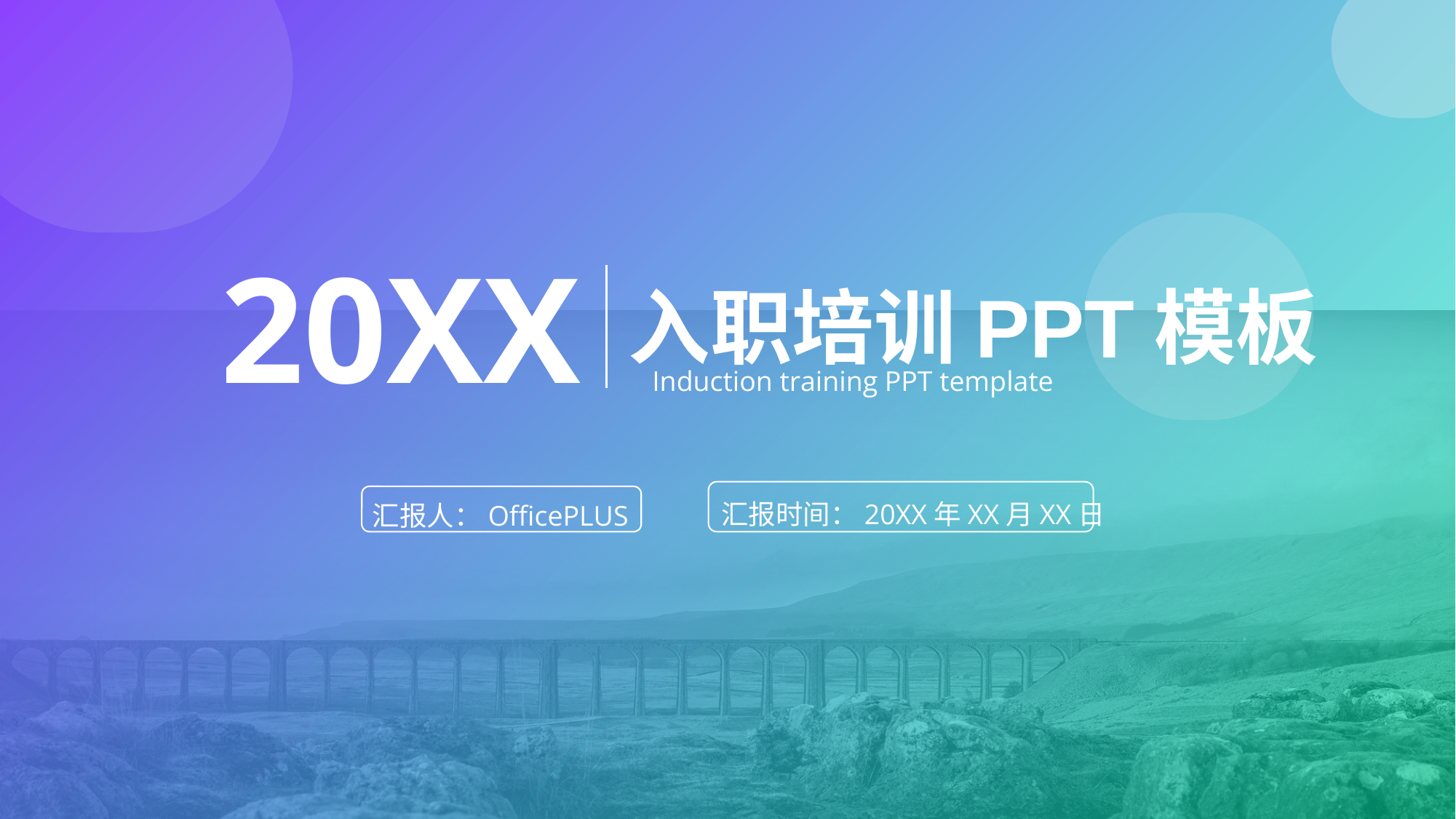

20XX
入职培训PPT模板
Induction training PPT template

汇报时间：20XX年XX月XX日

汇报人：OfficePLUS